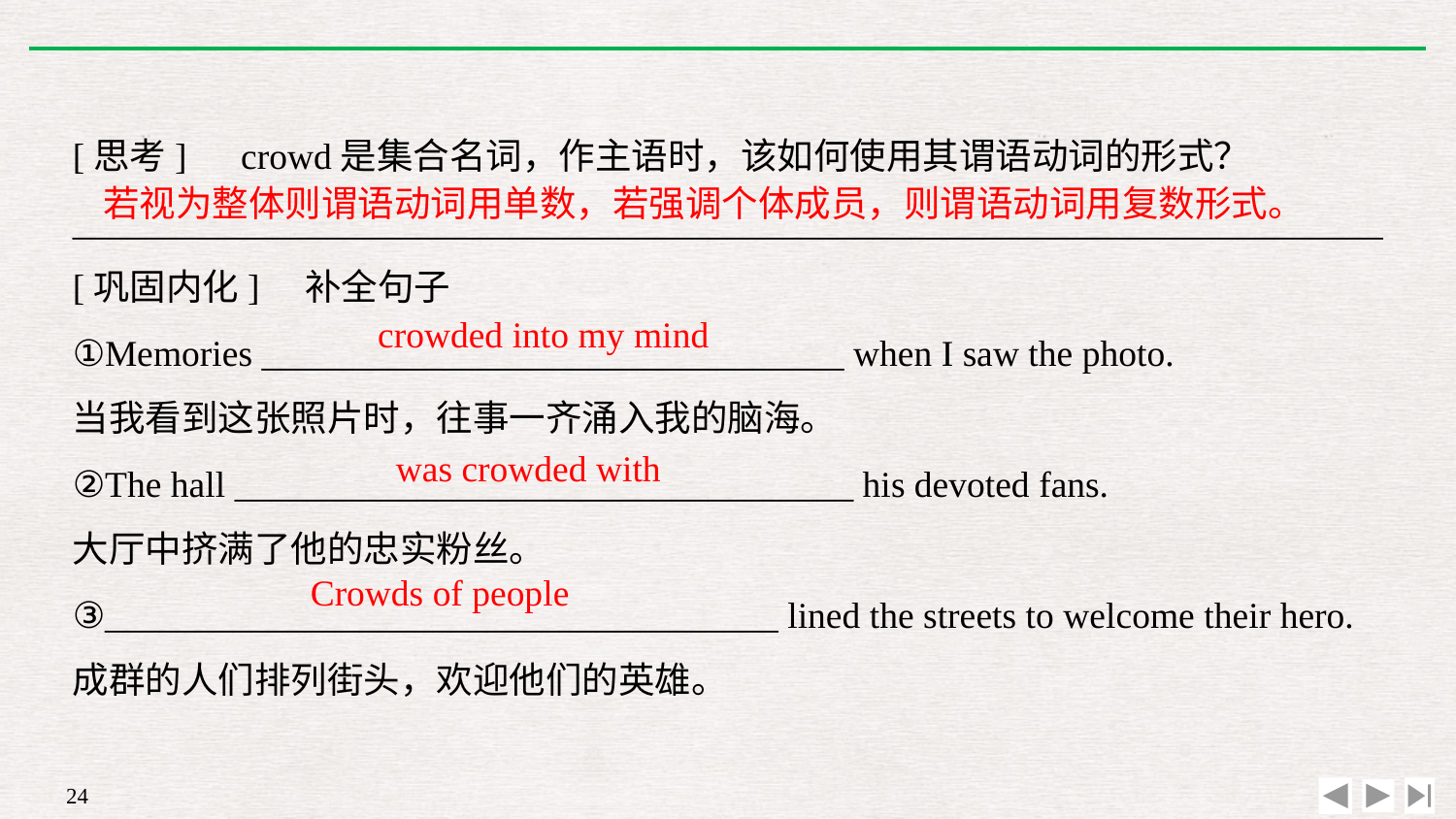

[思考]　crowd是集合名词，作主语时，该如何使用其谓语动词的形式？
________________________________________________________________________
[巩固内化]　补全句子
①Memories ________________________________ when I saw the photo.
当我看到这张照片时，往事一齐涌入我的脑海。
②The hall __________________________________ his devoted fans.
大厅中挤满了他的忠实粉丝。
③_____________________________________ lined the streets to welcome their hero.
成群的人们排列街头，欢迎他们的英雄。
若视为整体则谓语动词用单数，若强调个体成员，则谓语动词用复数形式。
crowded into my mind
was crowded with
Crowds of people